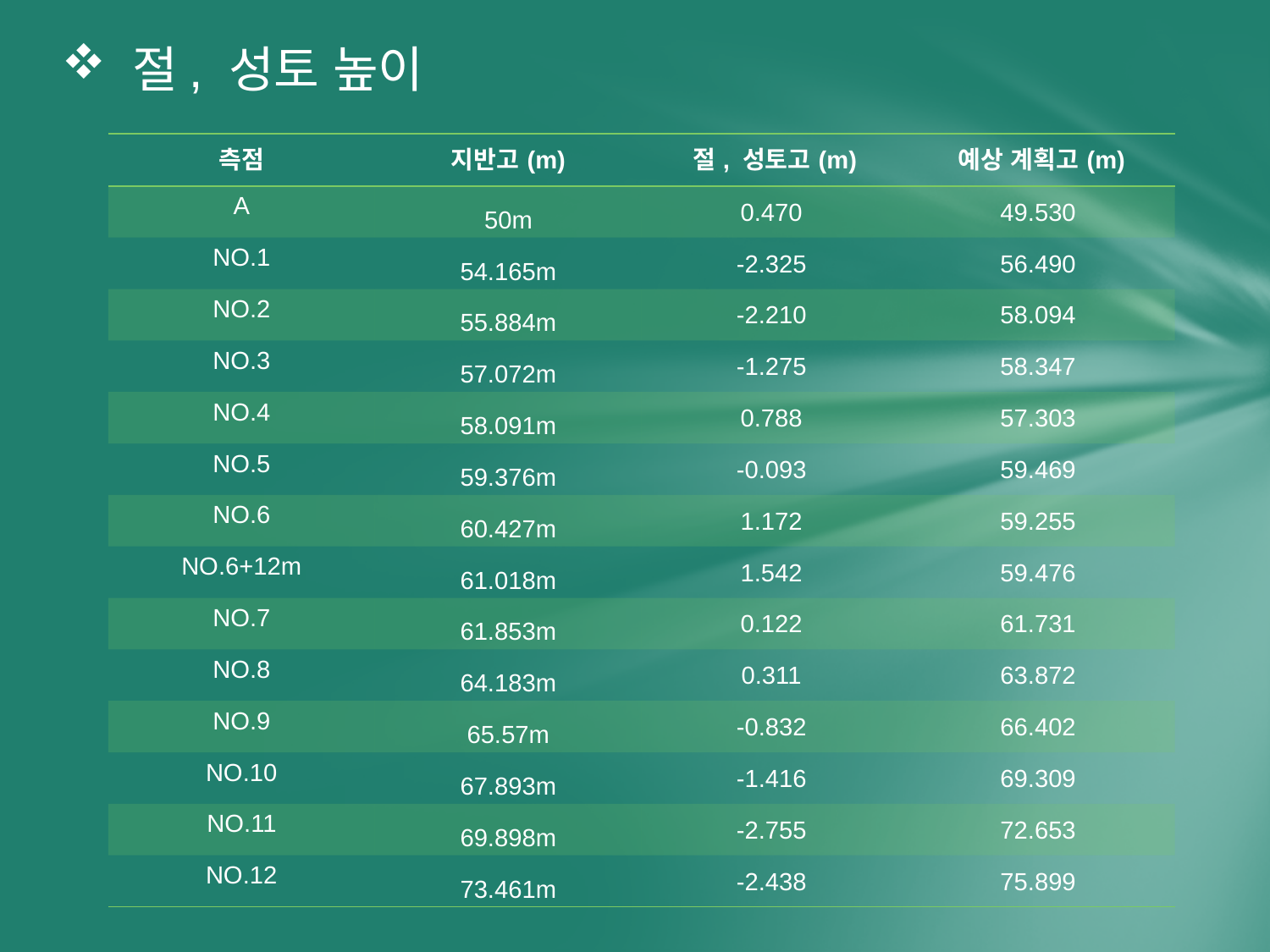

# 절, 성토 높이
| 측점 | 지반고(m) | 절, 성토고(m) | 예상 계획고(m) |
| --- | --- | --- | --- |
| A | 50m | 0.470 | 49.530 |
| NO.1 | 54.165m | -2.325 | 56.490 |
| NO.2 | 55.884m | -2.210 | 58.094 |
| NO.3 | 57.072m | -1.275 | 58.347 |
| NO.4 | 58.091m | 0.788 | 57.303 |
| NO.5 | 59.376m | -0.093 | 59.469 |
| NO.6 | 60.427m | 1.172 | 59.255 |
| NO.6+12m | 61.018m | 1.542 | 59.476 |
| NO.7 | 61.853m | 0.122 | 61.731 |
| NO.8 | 64.183m | 0.311 | 63.872 |
| NO.9 | 65.57m | -0.832 | 66.402 |
| NO.10 | 67.893m | -1.416 | 69.309 |
| NO.11 | 69.898m | -2.755 | 72.653 |
| NO.12 | 73.461m | -2.438 | 75.899 |